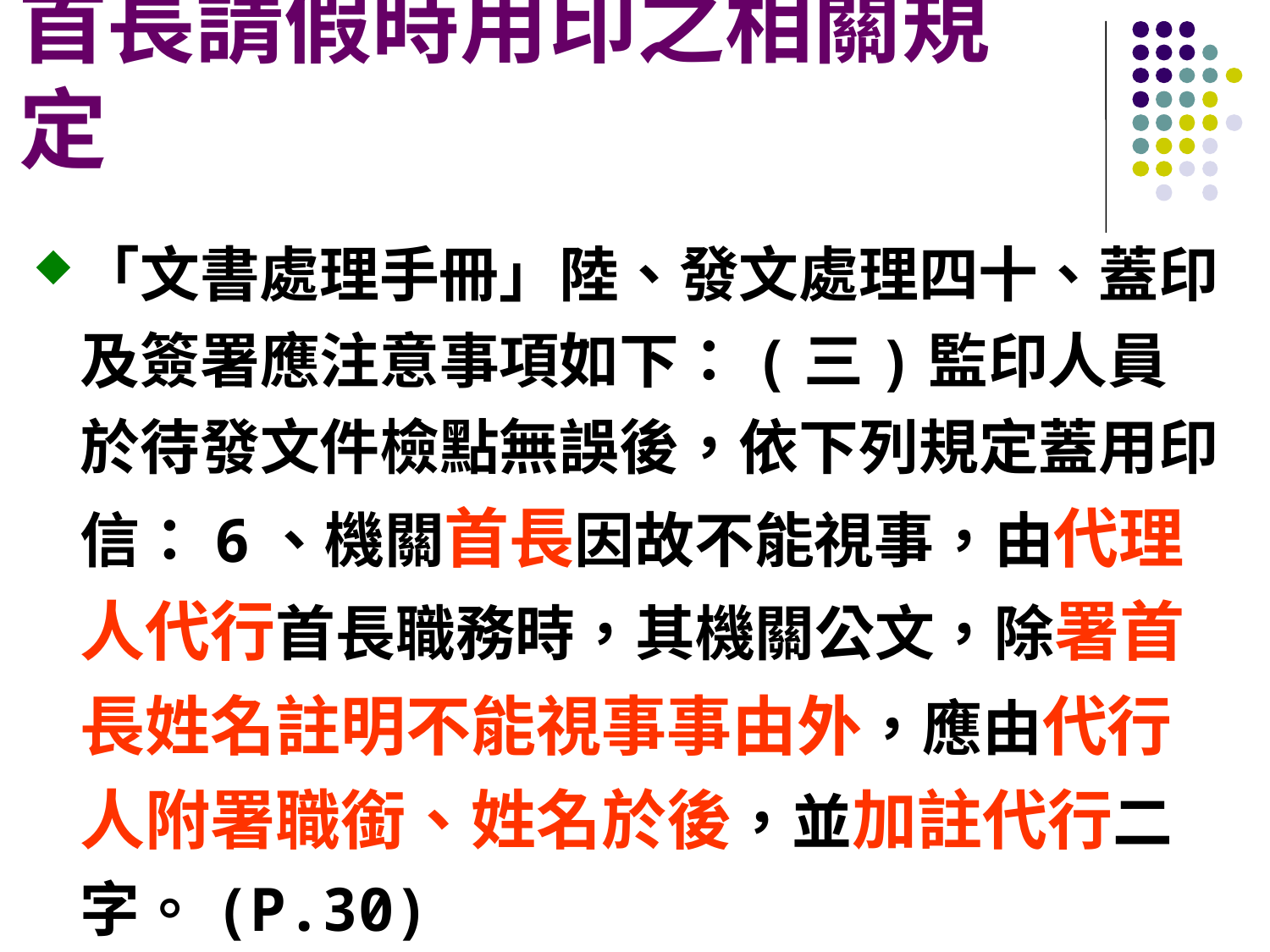

首長請假時用印之相關規定
「文書處理手冊」陸、發文處理四十、蓋印及簽署應注意事項如下：(三)監印人員於待發文件檢點無誤後，依下列規定蓋用印信：6、機關首長因故不能視事，由代理人代行首長職務時，其機關公文，除署首長姓名註明不能視事事由外，應由代行人附署職銜、姓名於後，並加註代行二字。(P.30)